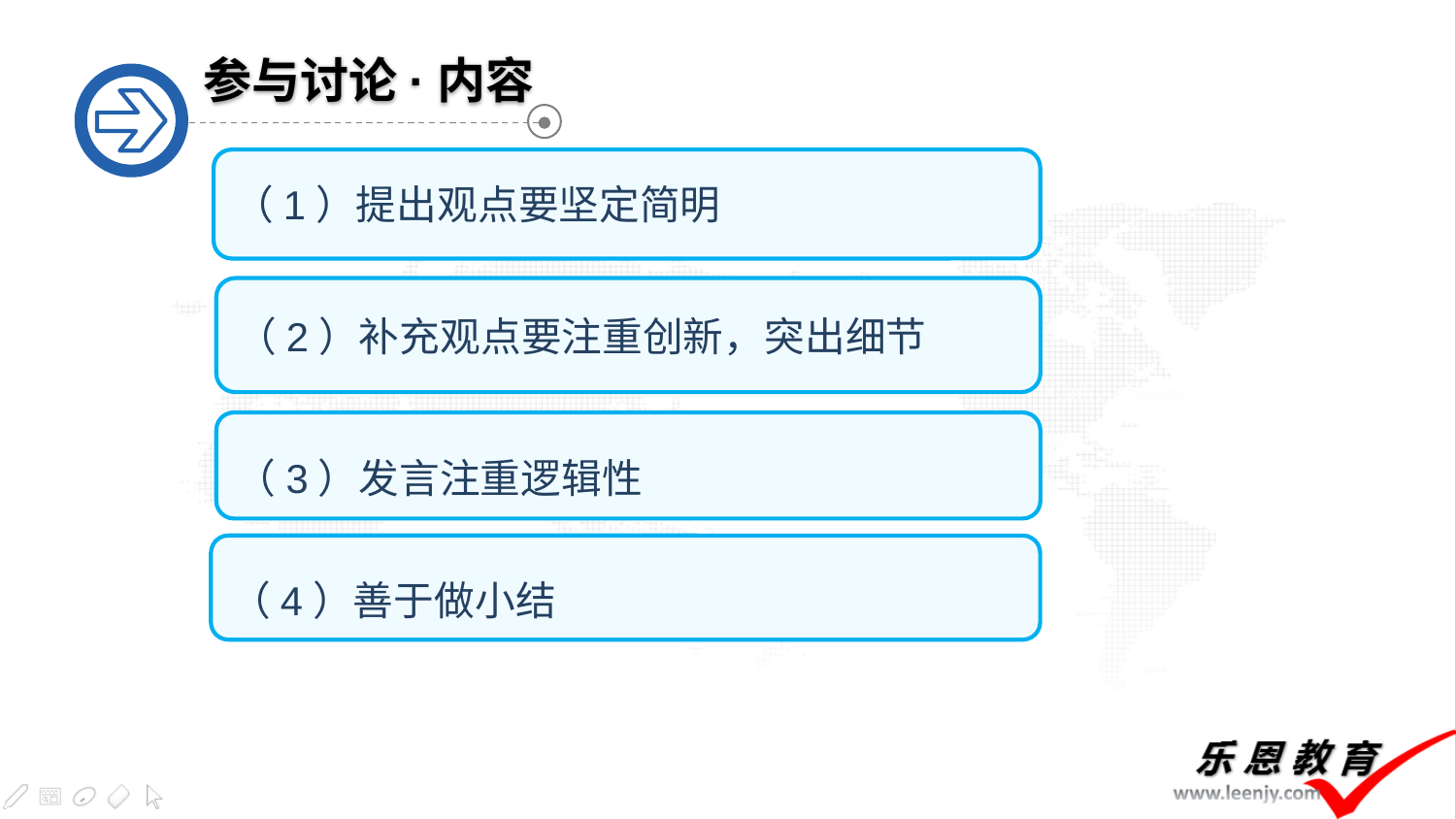

参与讨论·内容

（1）提出观点要坚定简明
（2）补充观点要注重创新，突出细节
（3）发言注重逻辑性
（4）善于做小结